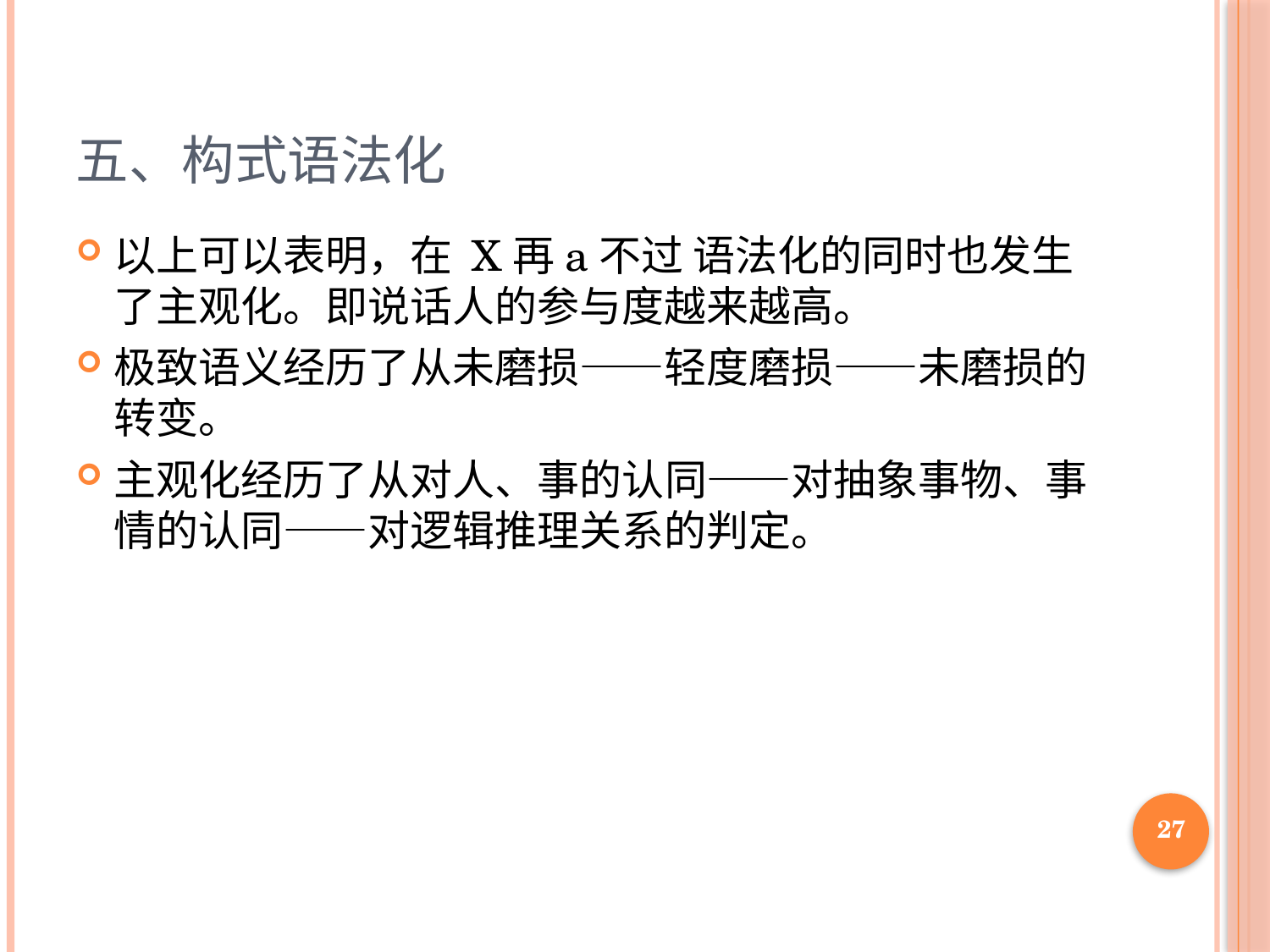

# 五、构式语法化
以上可以表明，在 X再a不过 语法化的同时也发生了主观化。即说话人的参与度越来越高。
极致语义经历了从未磨损——轻度磨损——未磨损的转变。
主观化经历了从对人、事的认同——对抽象事物、事情的认同——对逻辑推理关系的判定。

27